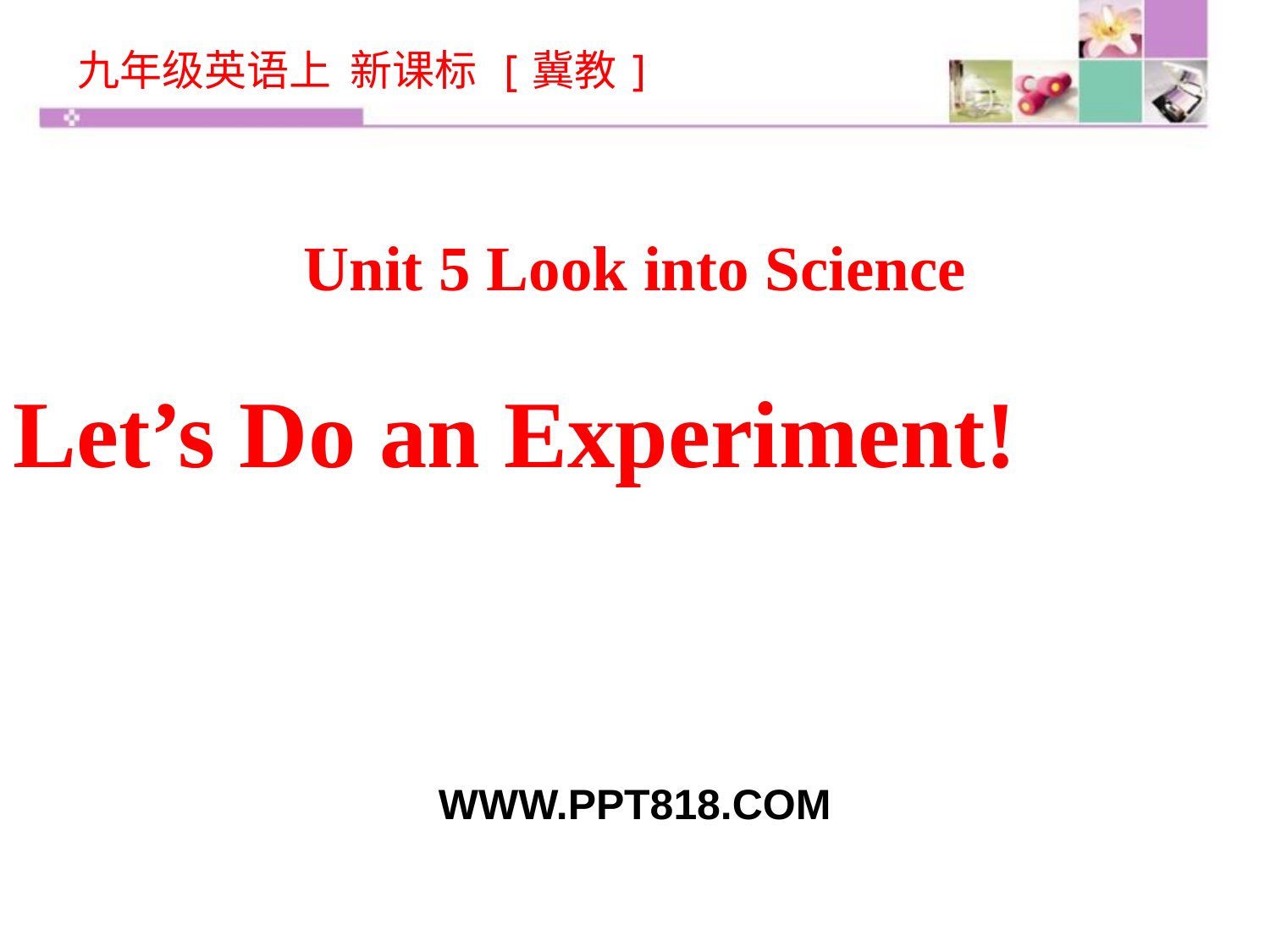

九年级英语上  新课标 [冀教]
Unit 5 Look into Science
Let’s Do an Experiment!
WWW.PPT818.COM